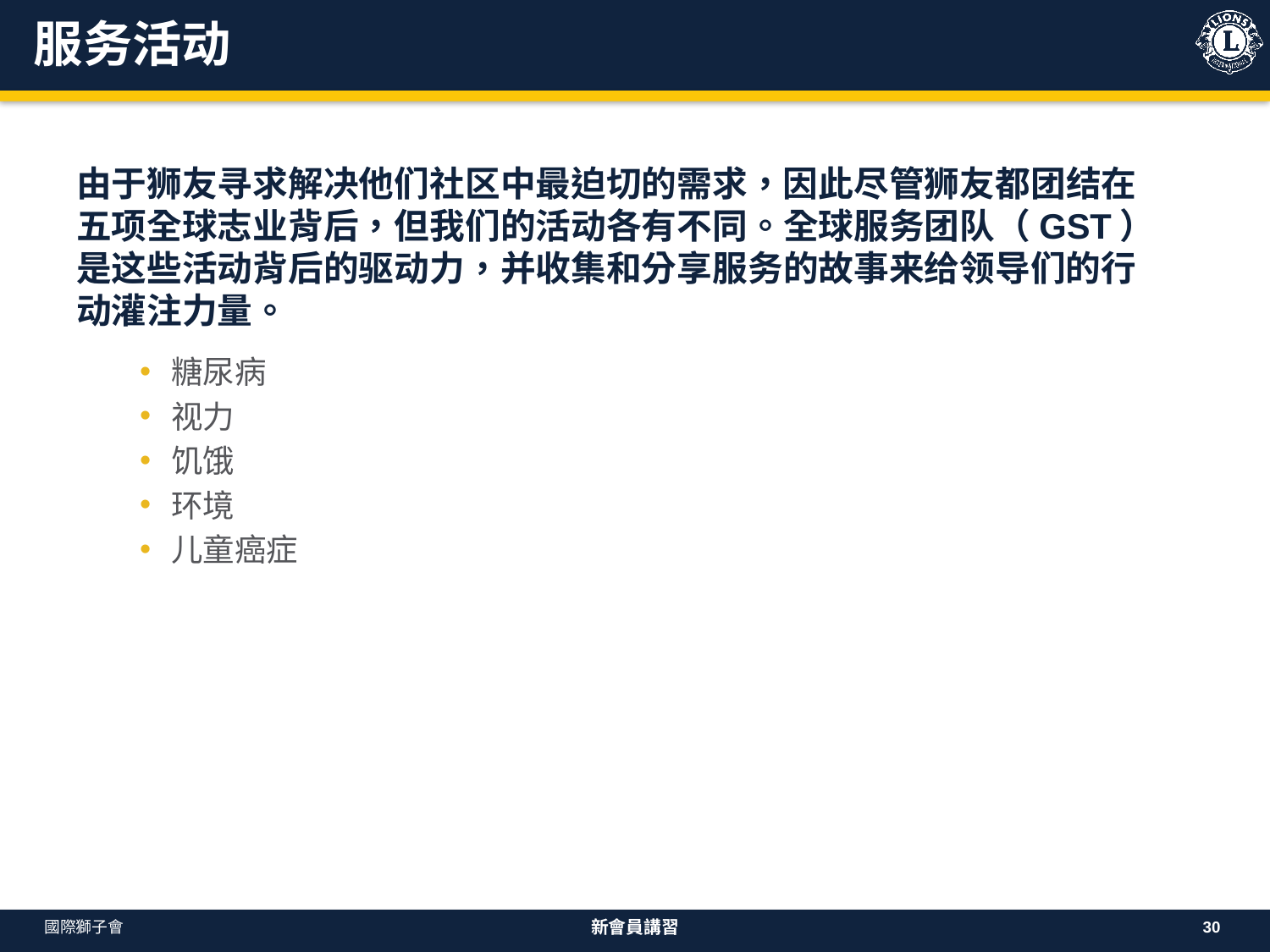

# 服务活动
由于狮友寻求解决他们社区中最迫切的需求，因此尽管狮友都团结在五项全球志业背后，但我们的活动各有不同。全球服务团队（GST）是这些活动背后的驱动力，并收集和分享服务的故事来给领导们的行动灌注力量。
糖尿病
视力
饥饿
环境
儿童癌症